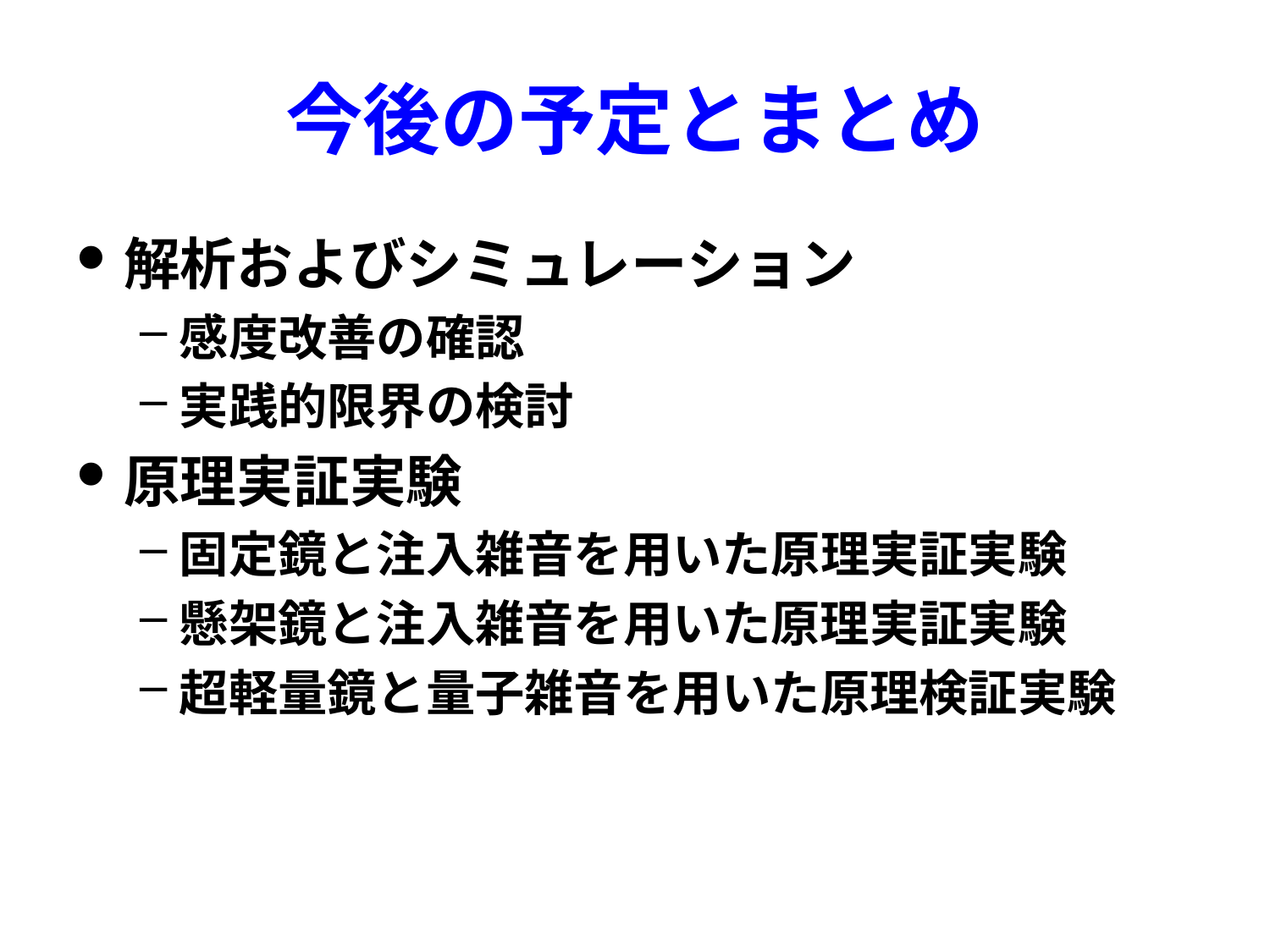

# 今後の予定とまとめ
解析およびシミュレーション
感度改善の確認
実践的限界の検討
原理実証実験
固定鏡と注入雑音を用いた原理実証実験
懸架鏡と注入雑音を用いた原理実証実験
超軽量鏡と量子雑音を用いた原理検証実験